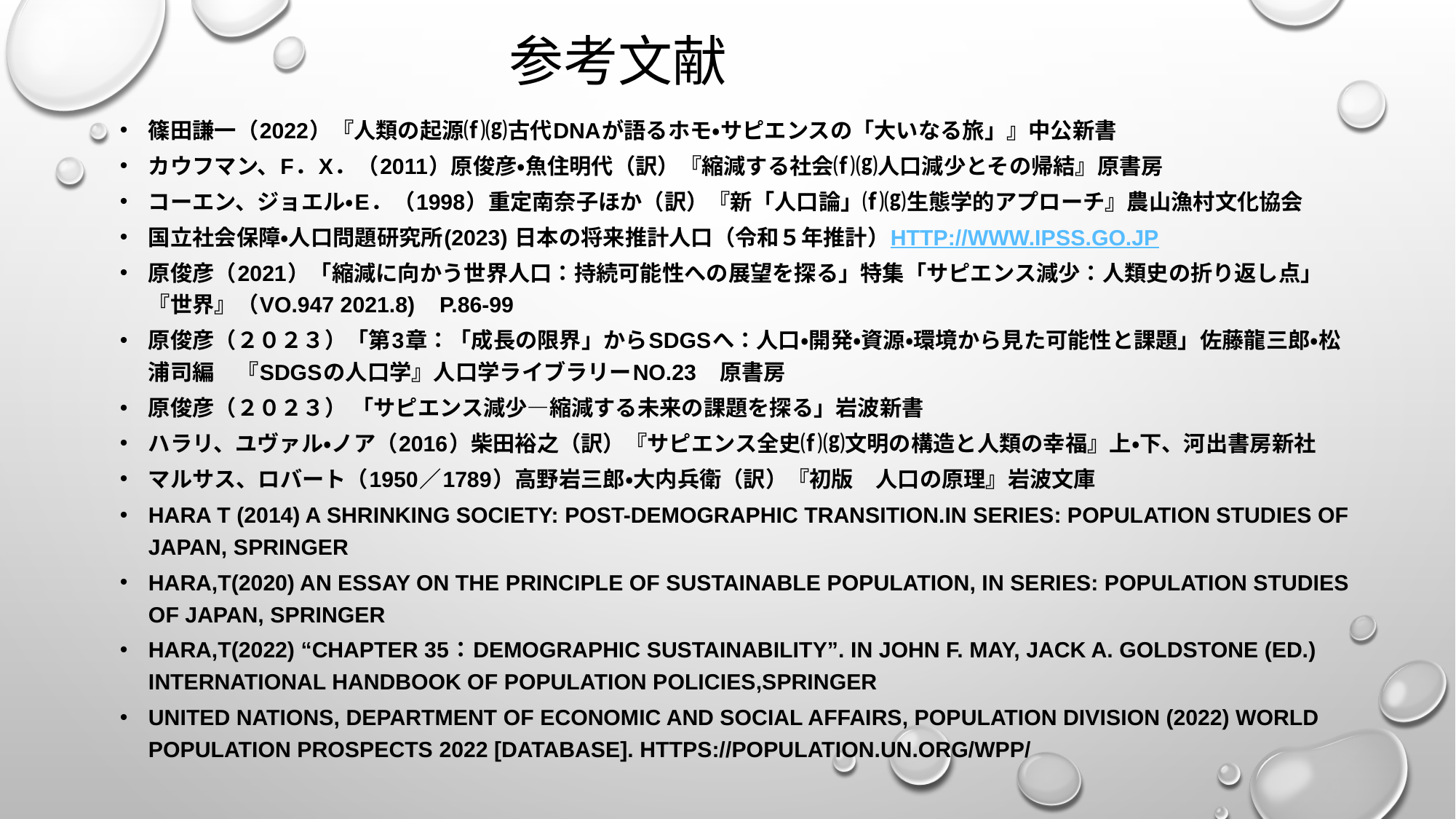

# 参考文献
篠田謙一（2022）『人類の起源⒡⒢古代DNAが語るホモ・サピエンスの「大いなる旅」』中公新書
カウフマン、F．X．（2011）原俊彦・魚住明代（訳）『縮減する社会⒡⒢人口減少とその帰結』原書房
コーエン、ジョエル・E．（1998）重定南奈子ほか（訳）『新「人口論」⒡⒢生態学的アプローチ』農山漁村文化協会
国立社会保障・人口問題研究所(2023) 日本の将来推計人口（令和５年推計）http://www.ipss.go.jp
原俊彦（2021）「縮減に向かう世界人口：持続可能性への展望を探る」特集「サピエンス減少：人類史の折り返し点」『世界』（Vo.947 2021.8)　p.86-99
原俊彦（２０２３）「第3章：「成長の限界」からSDGsへ：人口・開発・資源・環境から見た可能性と課題」佐藤龍三郎・松浦司編　『SDGsの人口学』人口学ライブラリーNo.23　原書房
原俊彦（２０２３） 「サピエンス減少―縮減する未来の課題を探る」岩波新書
ハラリ、ユヴァル・ノア（2016）柴田裕之（訳）『サピエンス全史⒡⒢文明の構造と人類の幸福』上・下、河出書房新社
マルサス、ロバート（1950／1789）高野岩三郎・大内兵衛（訳）『初版　人口の原理』岩波文庫
Hara T (2014) A Shrinking Society: Post-Demographic Transition.in Series: Population Studies of Japan, Springer
Hara,T(2020) An Essay on the Principle of Sustainable Population, in Series: Population Studies of Japan, Springer
Hara,T(2022) “Chapter 35：Demographic Sustainability”. in John F. May, Jack A. Goldstone (Ed.) International Handbook of Population Policies,Springer
United Nations, Department of Economic and Social Affairs, Population Division (2022) World Population Prospects 2022 [Database]. https://population.un.org/wpp/